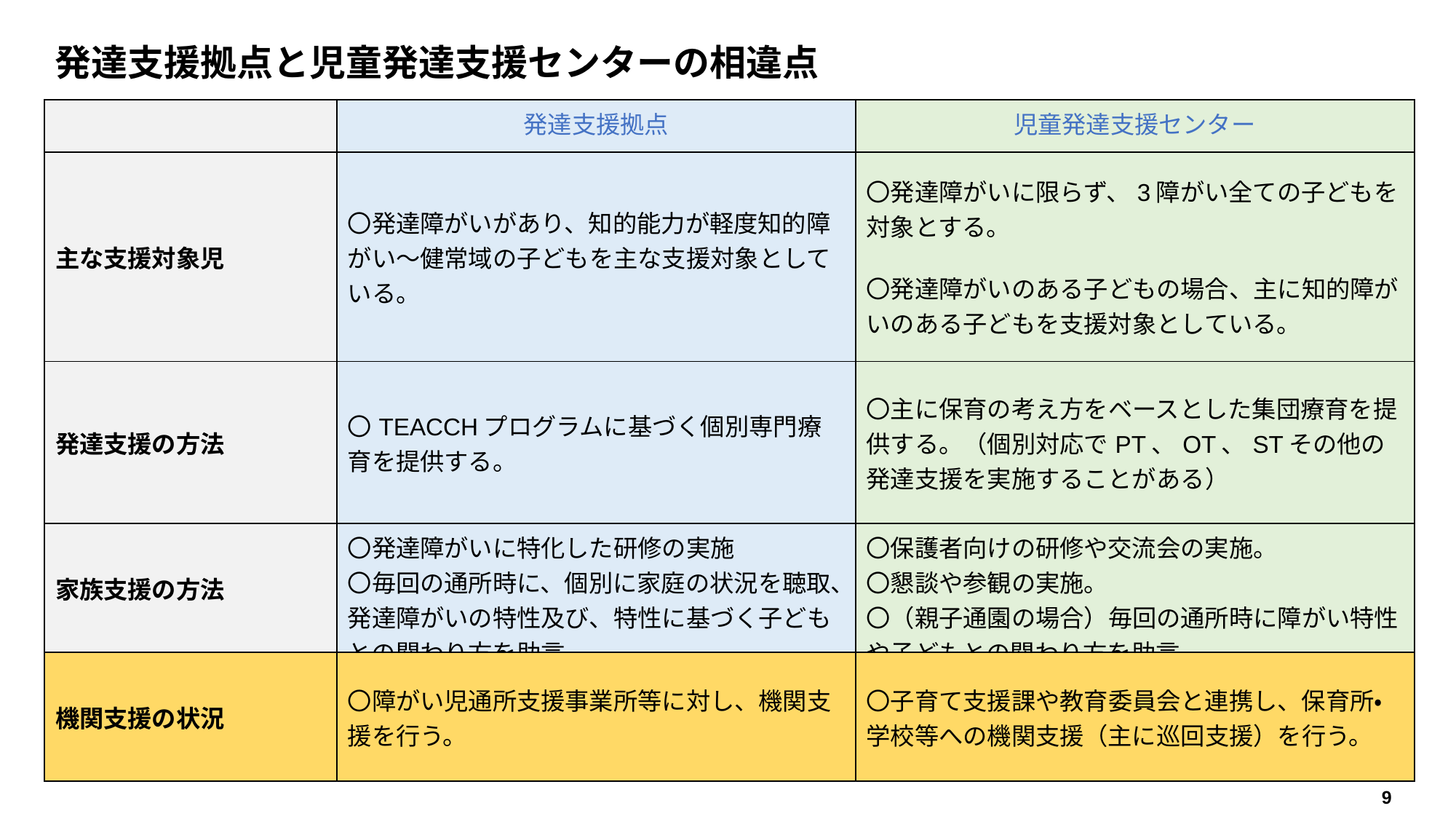

発達支援拠点と児童発達支援センターの相違点
|  | 発達支援拠点 | 児童発達支援センター |
| --- | --- | --- |
| 主な支援対象児 | 〇発達障がいがあり、知的能力が軽度知的障がい～健常域の子どもを主な支援対象としている。 | 〇発達障がいに限らず、3障がい全ての子どもを対象とする。 〇発達障がいのある子どもの場合、主に知的障がいのある子どもを支援対象としている。 |
| 発達支援の方法 | 〇TEACCHプログラムに基づく個別専門療育を提供する。 | 〇主に保育の考え方をベースとした集団療育を提供する。（個別対応でPT、OT、STその他の発達支援を実施することがある） |
| 家族支援の方法 | 〇発達障がいに特化した研修の実施 〇毎回の通所時に、個別に家庭の状況を聴取、発達障がいの特性及び、特性に基づく子どもとの関わり方を助言 | 〇保護者向けの研修や交流会の実施。 〇懇談や参観の実施。 〇（親子通園の場合）毎回の通所時に障がい特性や子どもとの関わり方を助言 |
| 機関支援の状況 | 〇障がい児通所支援事業所等に対し、機関支援を行う。 | 〇子育て支援課や教育委員会と連携し、保育所・学校等への機関支援（主に巡回支援）を行う。 |
9